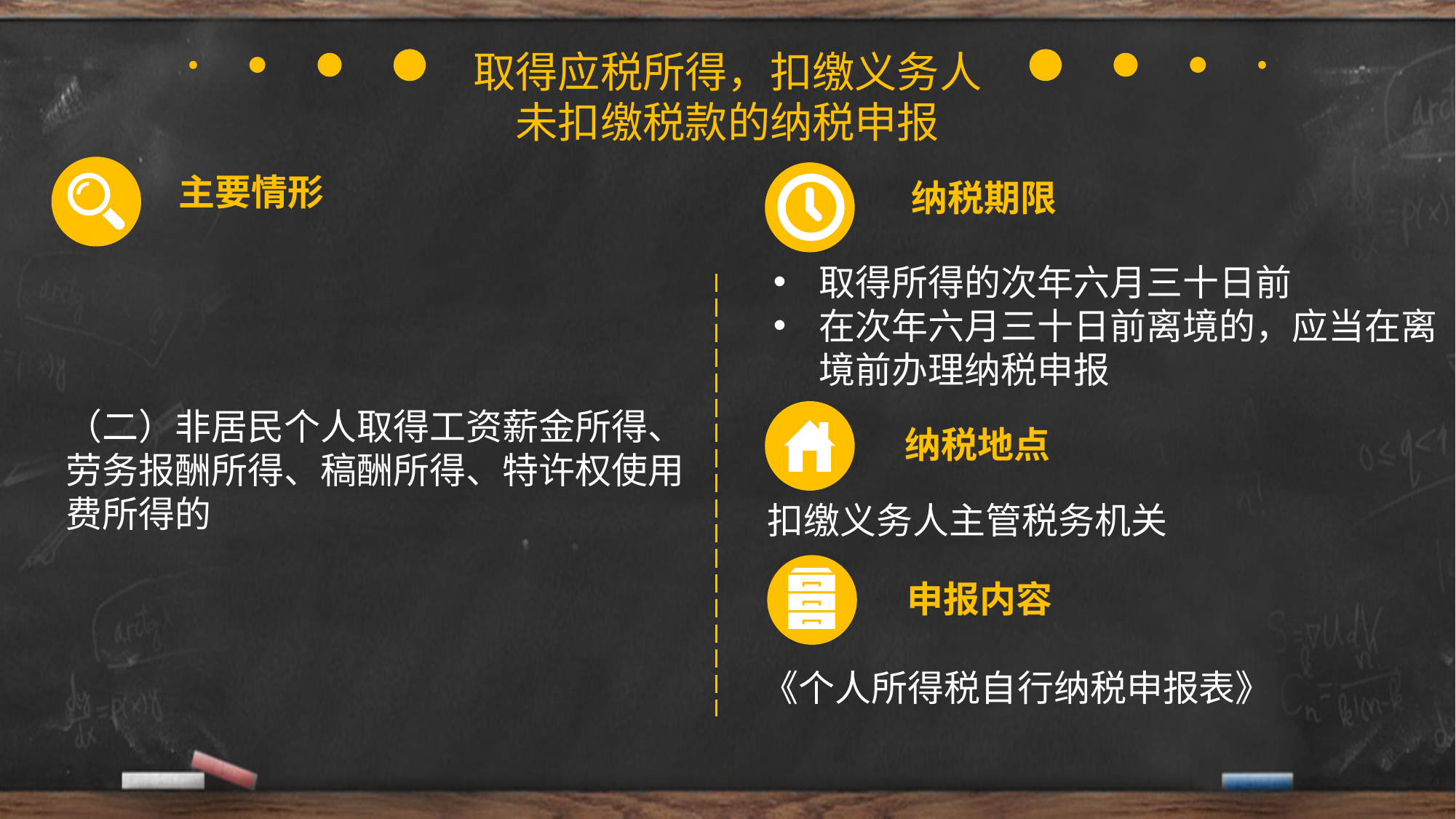

取得应税所得，扣缴义务人
未扣缴税款的纳税申报

主要情形
纳税期限

取得所得的次年六月三十日前
在次年六月三十日前离境的，应当在离境前办理纳税申报
（二）非居民个人取得工资薪金所得、劳务报酬所得、稿酬所得、特许权使用费所得的

纳税地点

扣缴义务人主管税务机关

申报内容

《个人所得税自行纳税申报表》